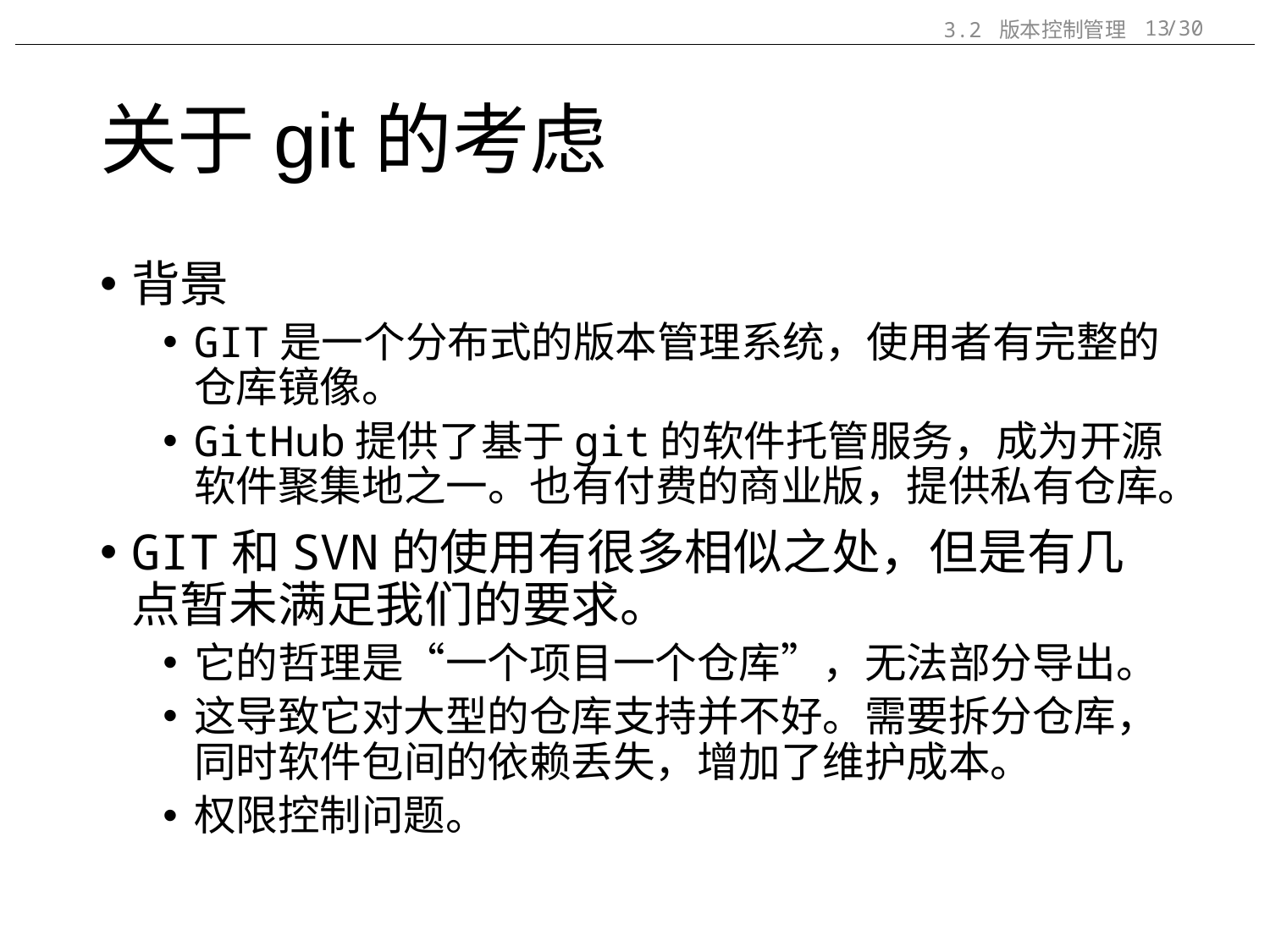

3.2 版本控制管理
/30
13
# 关于git的考虑
背景
GIT是一个分布式的版本管理系统，使用者有完整的仓库镜像。
GitHub提供了基于git的软件托管服务，成为开源软件聚集地之一。也有付费的商业版，提供私有仓库。
GIT和SVN的使用有很多相似之处，但是有几点暂未满足我们的要求。
它的哲理是“一个项目一个仓库”，无法部分导出。
这导致它对大型的仓库支持并不好。需要拆分仓库，同时软件包间的依赖丢失，增加了维护成本。
权限控制问题。